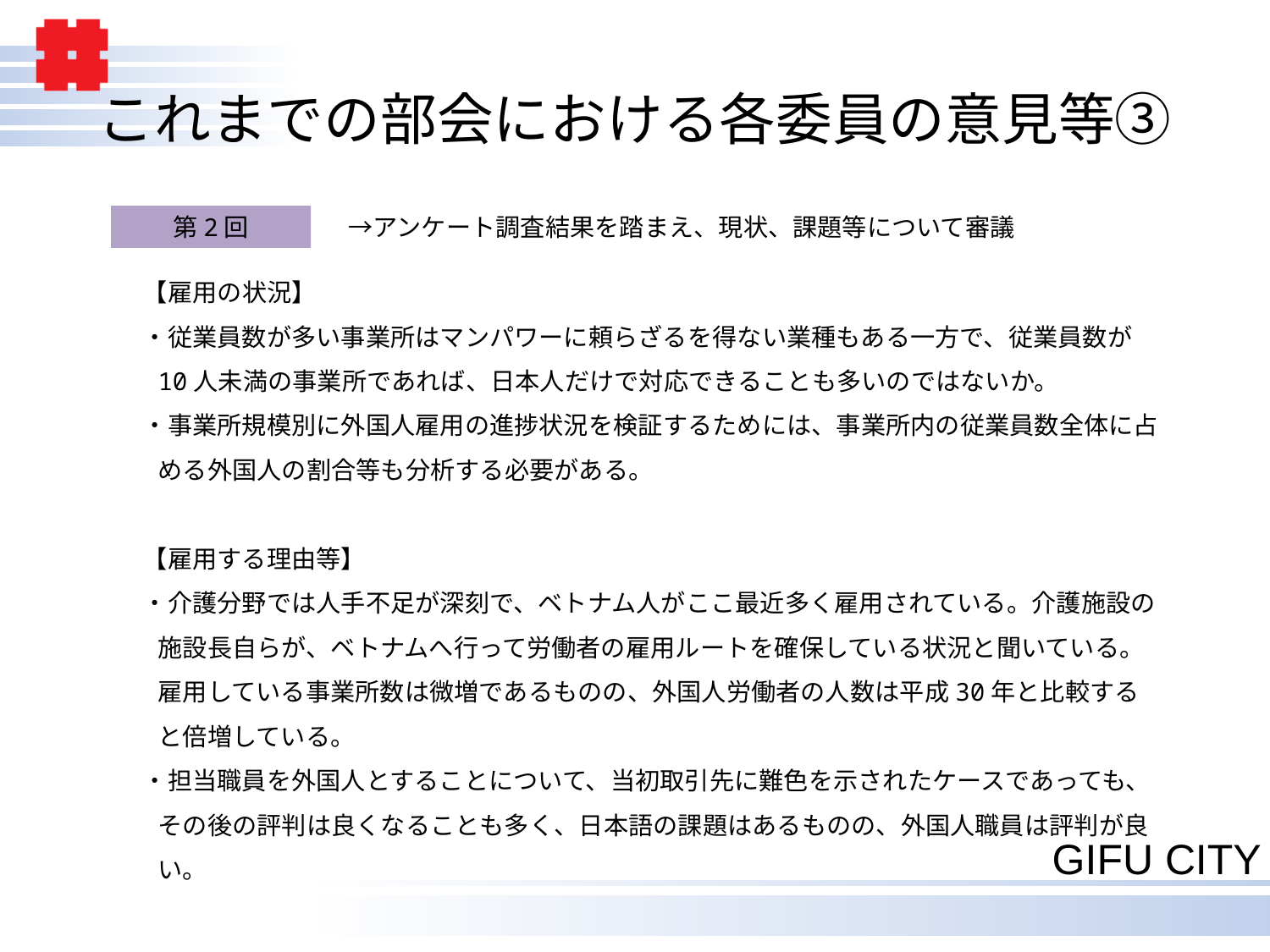

# これまでの部会における各委員の意見等③
　→アンケート調査結果を踏まえ、現状、課題等について審議
第2回
【雇用の状況】
・従業員数が多い事業所はマンパワーに頼らざるを得ない業種もある一方で、従業員数が10人未満の事業所であれば、日本人だけで対応できることも多いのではないか。
・事業所規模別に外国人雇用の進捗状況を検証するためには、事業所内の従業員数全体に占める外国人の割合等も分析する必要がある。

【雇用する理由等】
・介護分野では人手不足が深刻で、ベトナム人がここ最近多く雇用されている。介護施設の施設長自らが、ベトナムへ行って労働者の雇用ルートを確保している状況と聞いている。雇用している事業所数は微増であるものの、外国人労働者の人数は平成30年と比較すると倍増している。
・担当職員を外国人とすることについて、当初取引先に難色を示されたケースであっても、その後の評判は良くなることも多く、日本語の課題はあるものの、外国人職員は評判が良い。

6